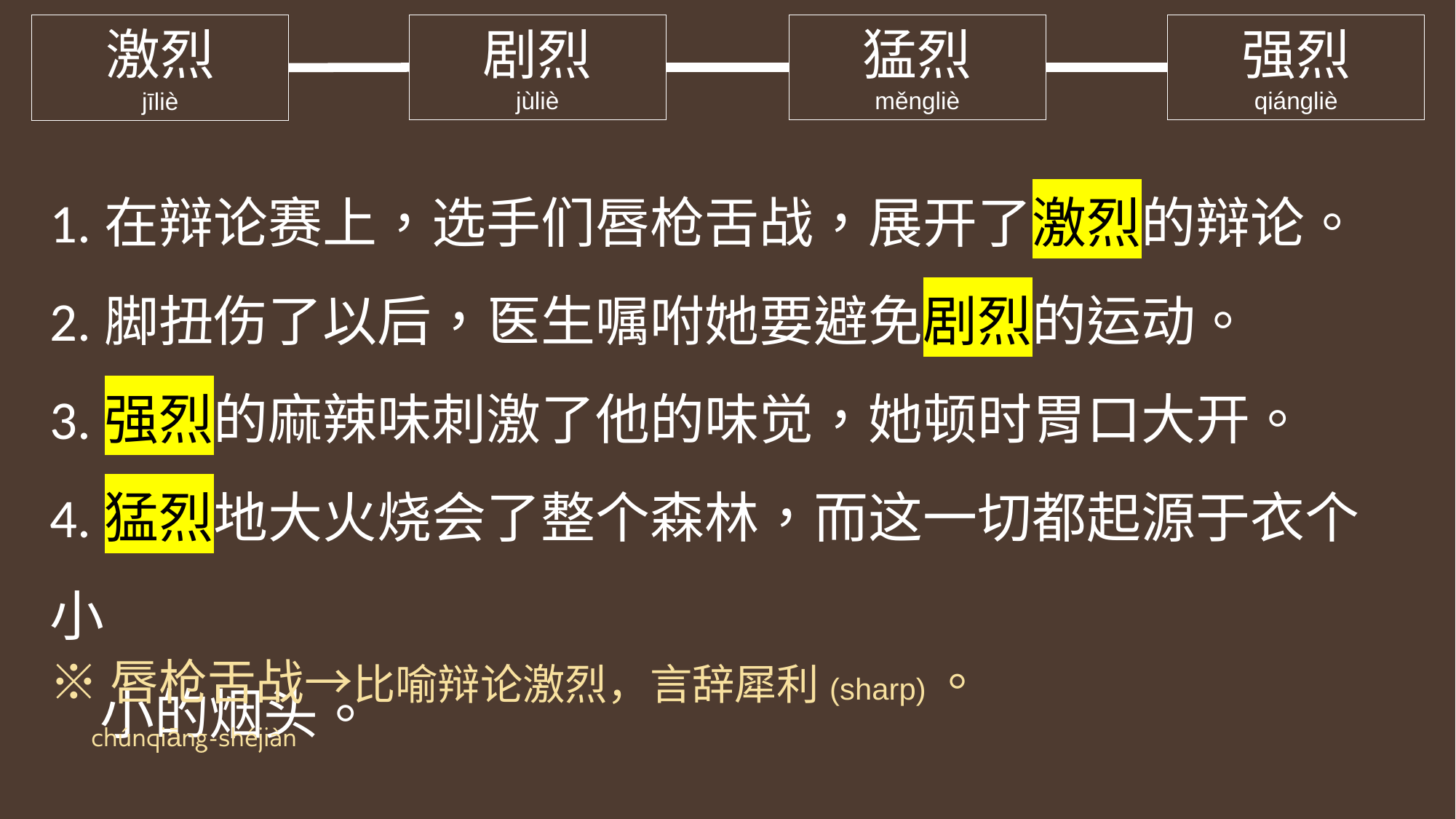

剧烈
jùliè
猛烈
měngliè
强烈
qiángliè
激烈
jīliè
1.在辩论赛上，选手们唇枪舌战，展开了激烈的辩论。
2.脚扭伤了以后，医生嘱咐她要避免剧烈的运动。
3.强烈的麻辣味刺激了他的味觉，她顿时胃口大开。
4.猛烈地大火烧会了整个森林，而这一切都起源于衣个小
   小的烟头。
※唇枪舌战→比喻辩论激烈，言辞犀利(sharp)。
     chúnqiāng-shéjiàn